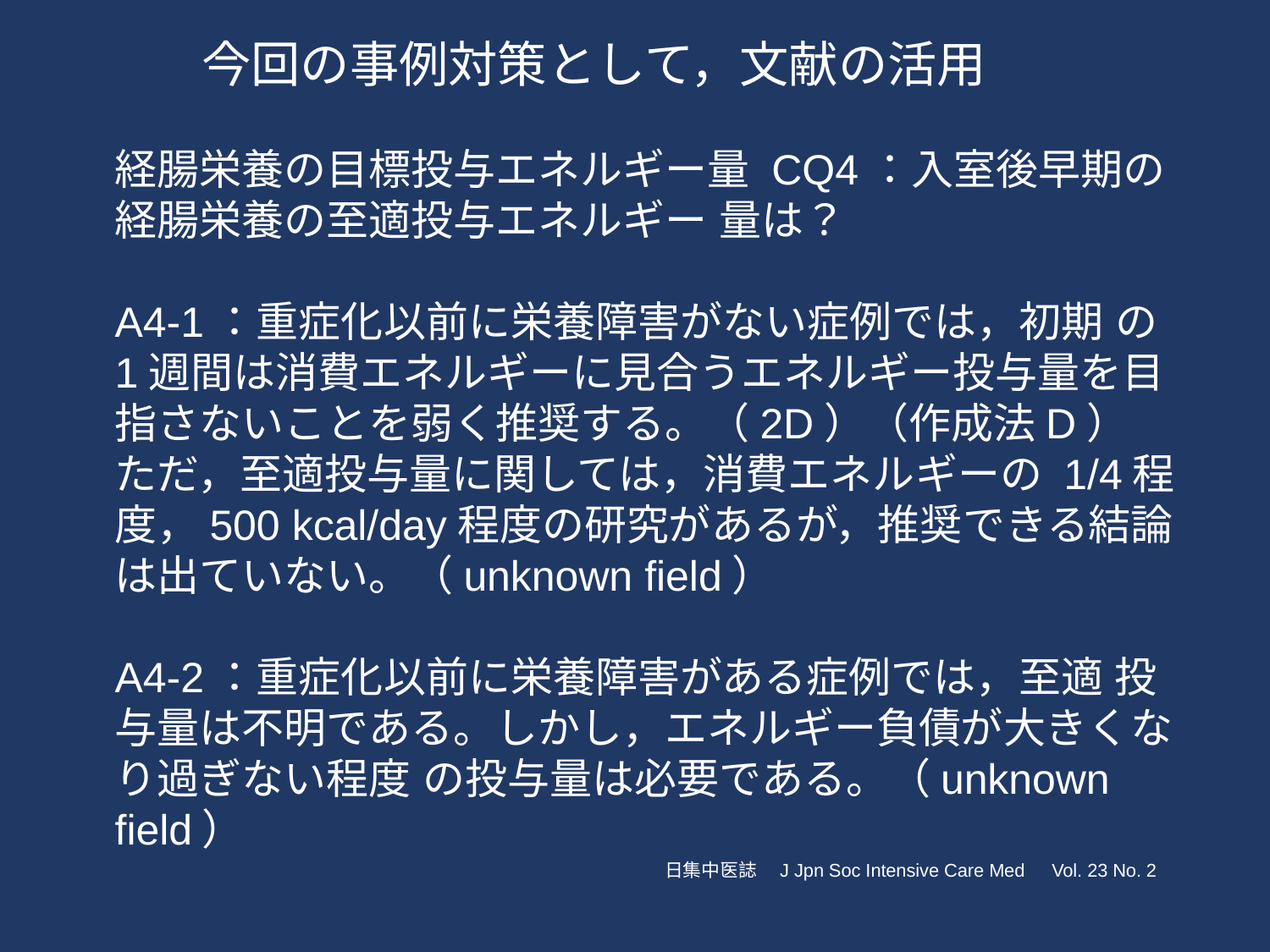

今回の事例対策として，文献の活用
経腸栄養の目標投与エネルギー量 CQ4：入室後早期の経腸栄養の至適投与エネルギー 量は？

A4-1：重症化以前に栄養障害がない症例では，初期 の1週間は消費エネルギーに見合うエネルギー投与量を目指さないことを弱く推奨する。（2D）（作成法D） 　ただ，至適投与量に関しては，消費エネルギーの 1/4程度，500 kcal/day程度の研究があるが，推奨できる結論は出ていない。（unknown field）

A4-2：重症化以前に栄養障害がある症例では，至適 投与量は不明である。しかし，エネルギー負債が大きくなり過ぎない程度 の投与量は必要である。（unknown field）
日集中医誌　J Jpn Soc Intensive Care Med　Vol. 23 No. 2